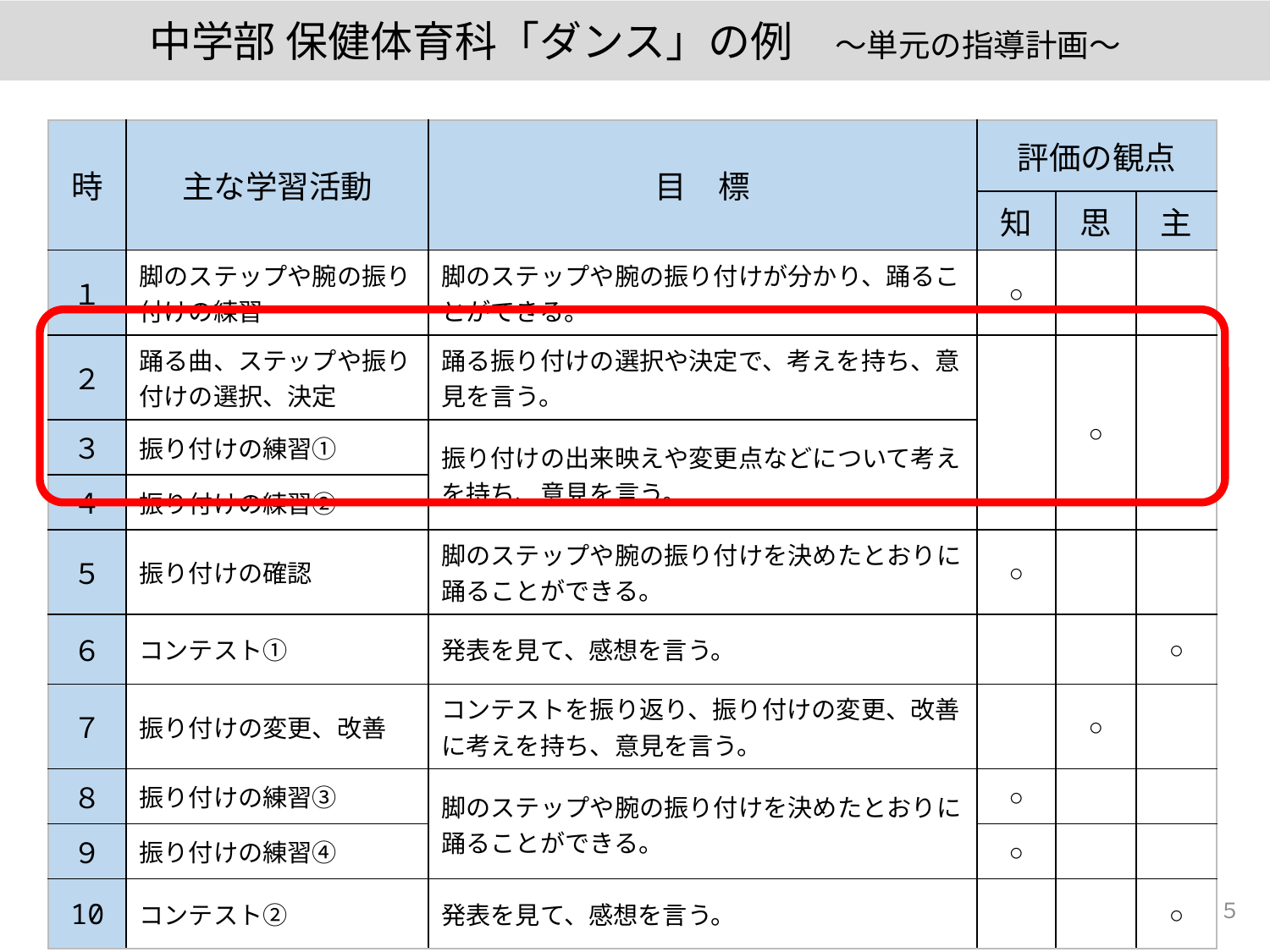

中学部 保健体育科「ダンス」の例　～単元の指導計画～
| 時 | 主な学習活動 | 目　標 | 評価の観点 |  |  |
| --- | --- | --- | --- | --- | --- |
|  |  |  | 知 | 思 | 主 |
| １ | 脚のステップや腕の振り付けの練習 | 脚のステップや腕の振り付けが分かり、踊ることができる。 | ○ |  |  |
| ２ | 踊る曲、ステップや振り付けの選択、決定 | 踊る振り付けの選択や決定で、考えを持ち、意見を言う。 |  | ○ |  |
| ３ | 振り付けの練習① | 振り付けの出来映えや変更点などについて考えを持ち、意見を言う。 |  |  |  |
| ４ | 振り付けの練習② |  |  |  |  |
| ５ | 振り付けの確認 | 脚のステップや腕の振り付けを決めたとおりに踊ることができる。 | ○ |  |  |
| ６ | コンテスト① | 発表を見て、感想を言う。 |  |  | ○ |
| ７ | 振り付けの変更、改善 | コンテストを振り返り、振り付けの変更、改善に考えを持ち、意見を言う。 |  | ○ |  |
| ８ | 振り付けの練習③ | 脚のステップや腕の振り付けを決めたとおりに踊ることができる。 | ○ |  |  |
| ９ | 振り付けの練習④ |  | ○ |  |  |
| 10 | コンテスト② | 発表を見て、感想を言う。 |  |  | ○ |

５